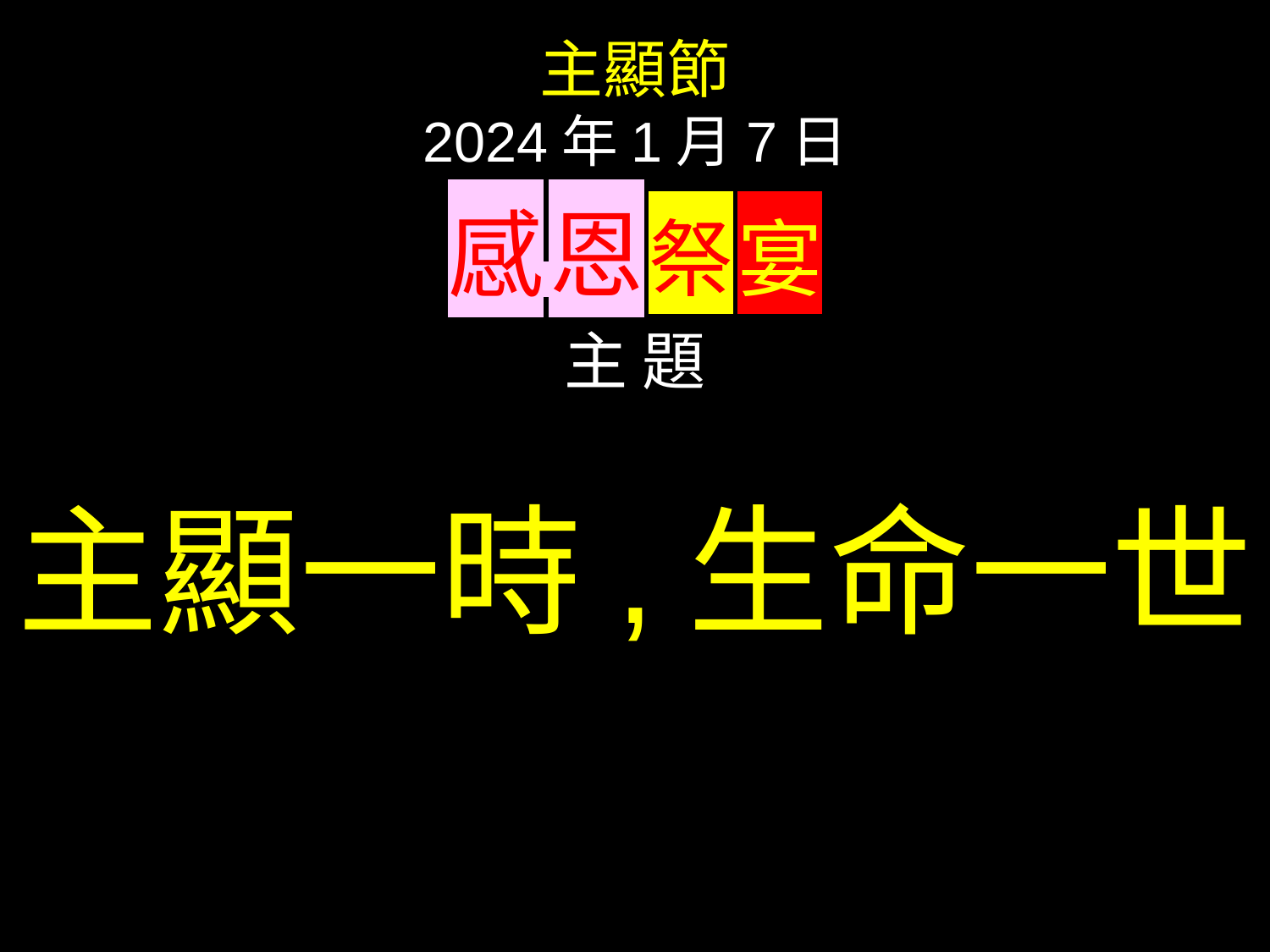

主顯節
2024年1月7日
感 恩 祭 宴

主 題

主顯一時, 生命一世